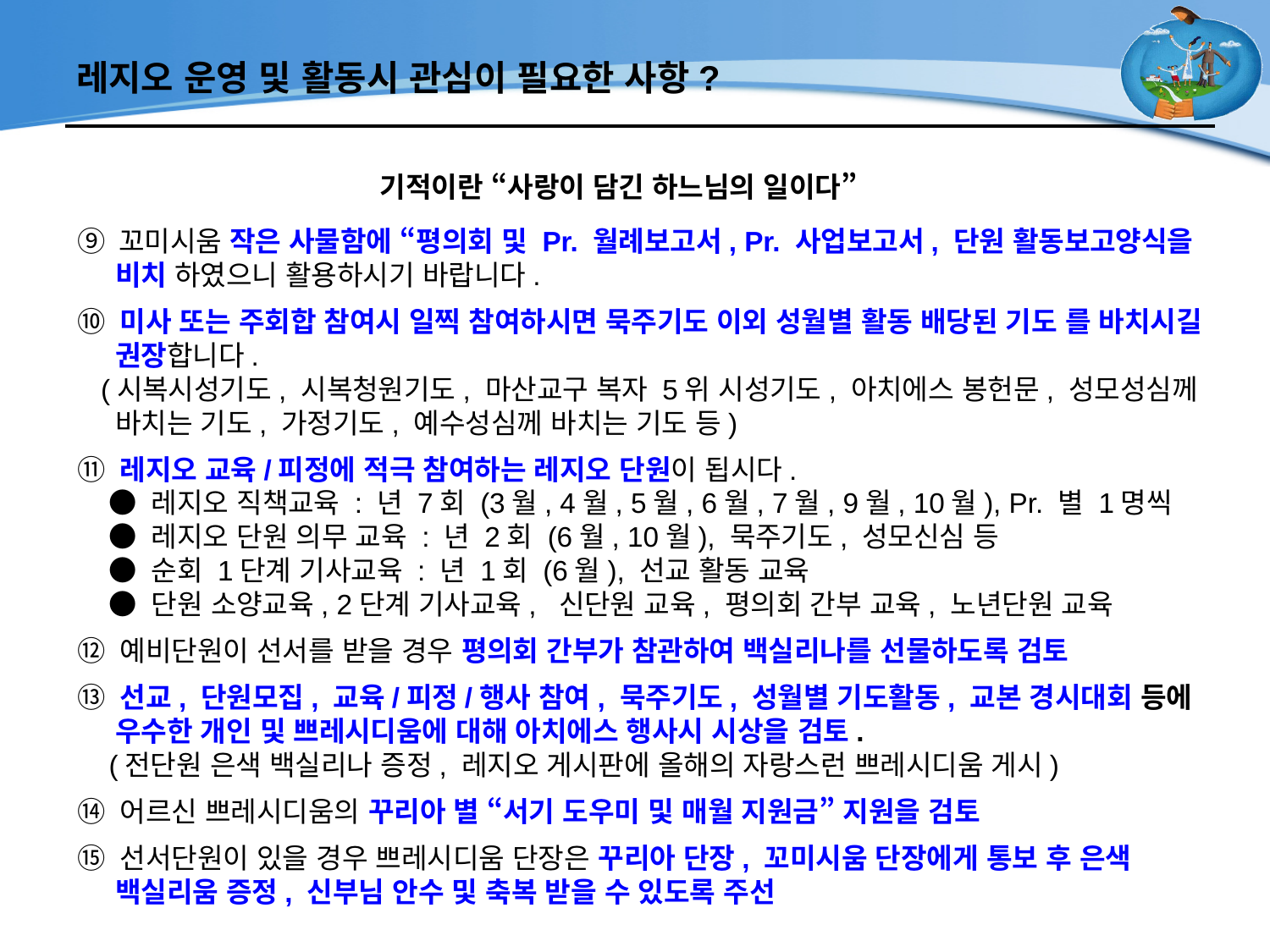

# 레지오 운영 및 활동시 관심이 필요한 사항?
기적이란 “사랑이 담긴 하느님의 일이다”
⑨ 꼬미시움 작은 사물함에 “평의회 및 Pr. 월례보고서, Pr. 사업보고서, 단원 활동보고양식을 비치 하였으니 활용하시기 바랍니다.

⑩ 미사 또는 주회합 참여시 일찍 참여하시면 묵주기도 이외 성월별 활동 배당된 기도 를 바치시길 권장합니다.
   (시복시성기도, 시복청원기도, 마산교구 복자 5위 시성기도, 아치에스 봉헌문, 성모성심께 바치는 기도, 가정기도, 예수성심께 바치는 기도 등)

⑪ 레지오 교육/피정에 적극 참여하는 레지오 단원이 됩시다.
    ● 레지오 직책교육 : 년 7회 (3월, 4월, 5월, 6월, 7월, 9월, 10월), Pr. 별 1명씩
    ● 레지오 단원 의무 교육 : 년 2회 (6월, 10월), 묵주기도, 성모신심 등
    ● 순회 1단계 기사교육 : 년 1회 (6월), 선교 활동 교육
    ● 단원 소양교육, 2단계 기사교육,  신단원 교육, 평의회 간부 교육, 노년단원 교육

⑫ 예비단원이 선서를 받을 경우 평의회 간부가 참관하여 백실리나를 선물하도록 검토

⑬ 선교, 단원모집, 교육/피정/행사 참여, 묵주기도, 성월별 기도활동, 교본 경시대회 등에 우수한 개인 및 쁘레시디움에 대해 아치에스 행사시 시상을 검토.
    (전단원 은색 백실리나 증정, 레지오 게시판에 올해의 자랑스런 쁘레시디움 게시)

⑭ 어르신 쁘레시디움의 꾸리아 별 “서기 도우미 및 매월 지원금” 지원을 검토

⑮ 선서단원이 있을 경우 쁘레시디움 단장은 꾸리아 단장, 꼬미시움 단장에게 통보 후 은색 백실리움 증정, 신부님 안수 및 축복 받을 수 있도록 주선